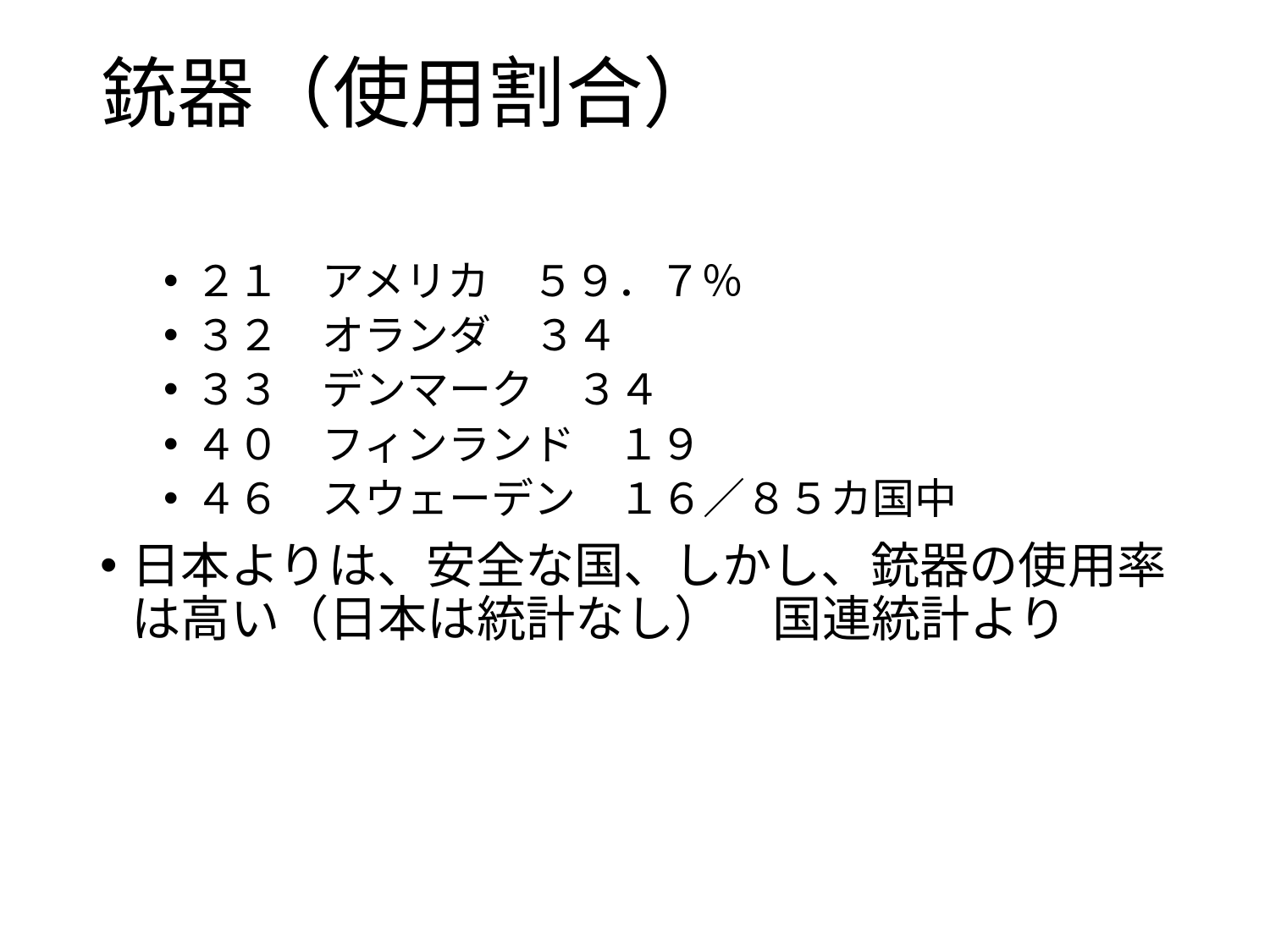

# 銃器（使用割合）
２１　アメリカ　５９．７％
３２　オランダ　３４
３３　デンマーク　３４
４０　フィンランド　１９
４６　スウェーデン　１６／８５カ国中
日本よりは、安全な国、しかし、銃器の使用率は高い（日本は統計なし）　国連統計より